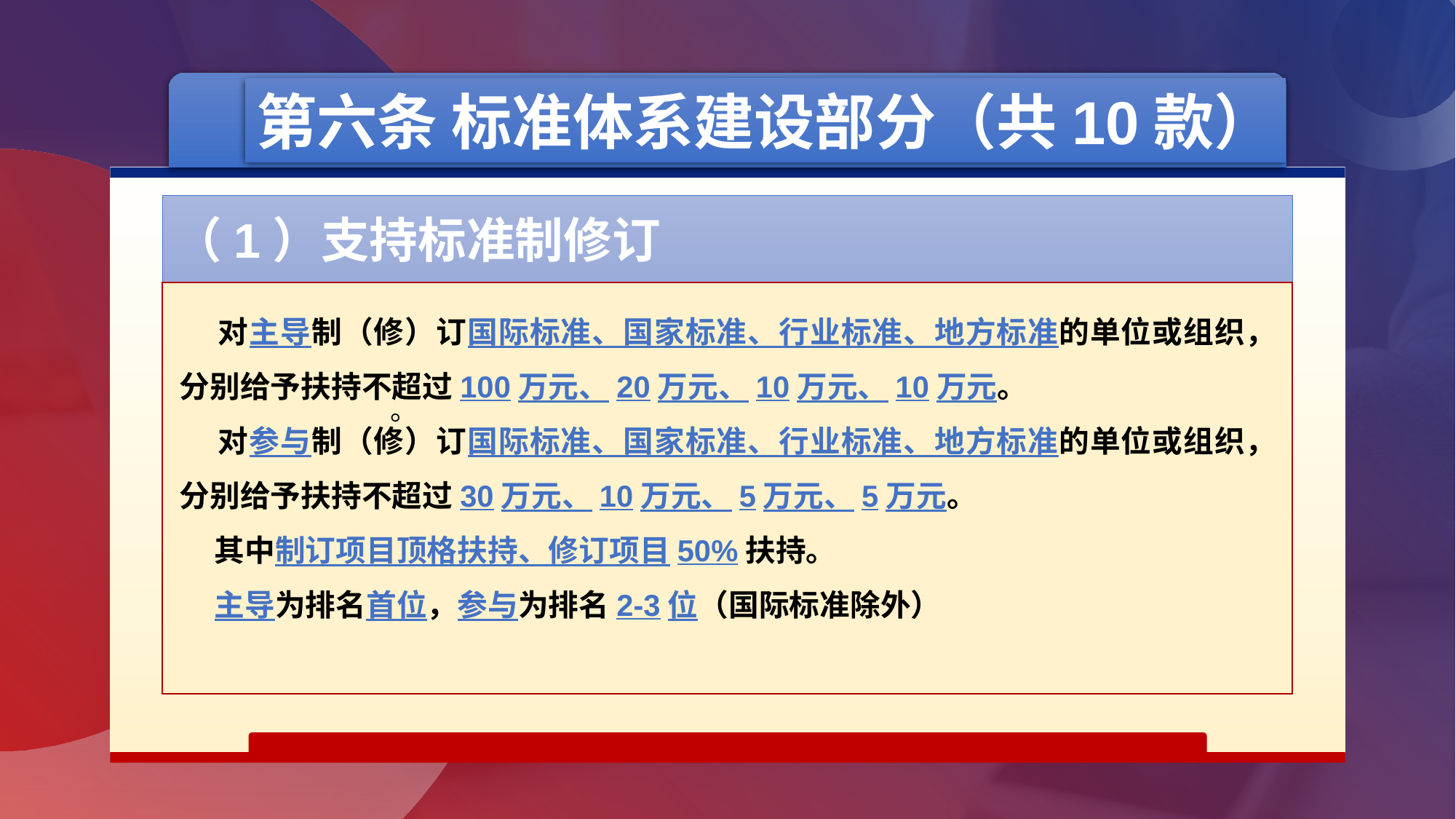

第六条 标准体系建设部分（共10款）

（1）支持标准制修订

    对主导制（修）订国际标准、国家标准、行业标准、地方标准的单位或组织，分别给予扶持不超过100万元、20万元、10万元、10万元。
    对参与制（修）订国际标准、国家标准、行业标准、地方标准的单位或组织，分别给予扶持不超过30万元、10万元、5万元、5万元。
    其中制订项目顶格扶持、修订项目50%扶持。
    主导为排名首位，参与为排名2-3位（国际标准除外）
。